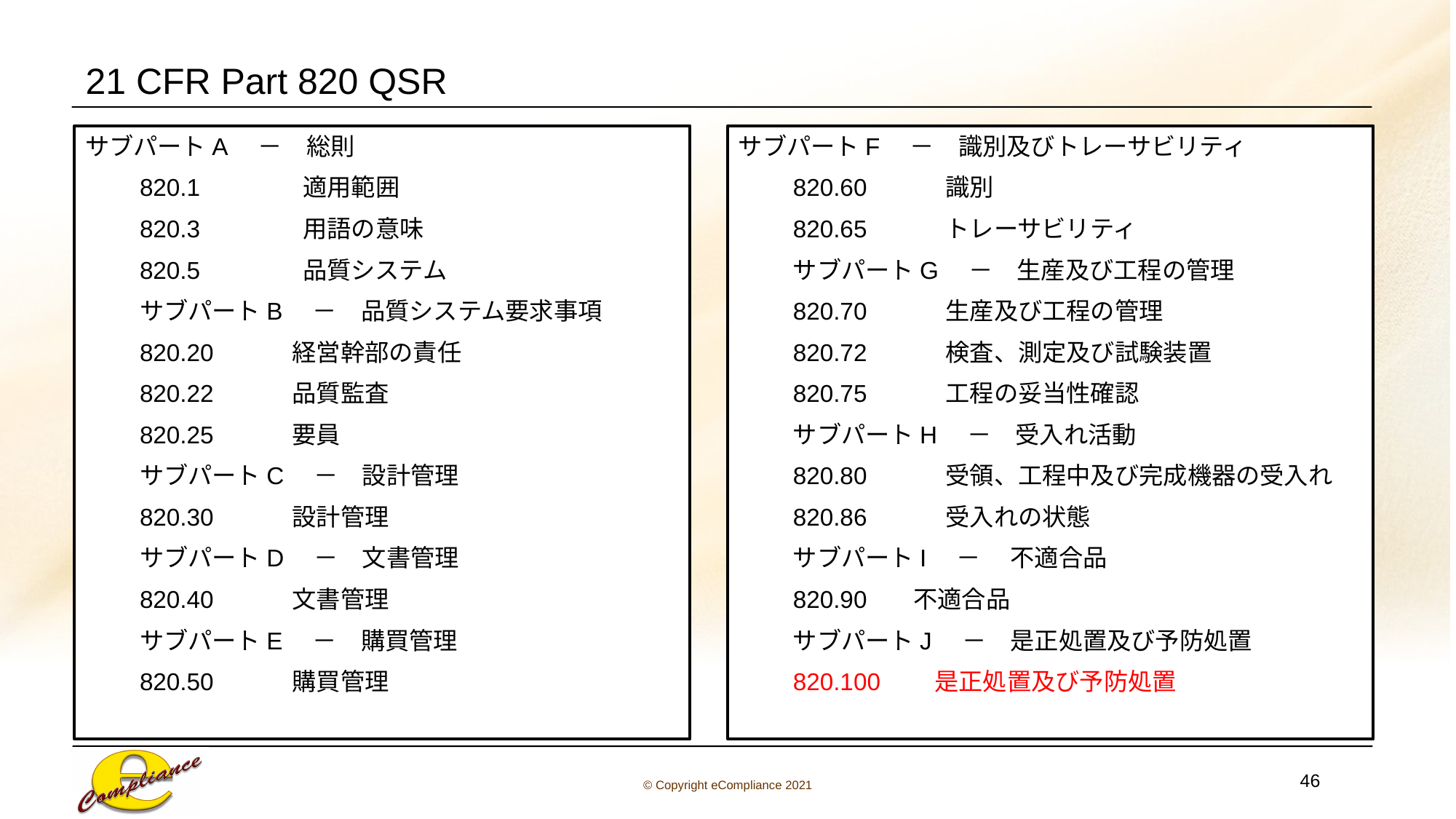

21 CFR Part 820 QSR
サブパートA　－　総則
820.1　　　　適用範囲
820.3　　　　用語の意味
820.5　　　　品質システム
サブパートB　－　品質システム要求事項
820.20　　　経営幹部の責任
820.22　　　品質監査
820.25　　　要員
サブパートC　－　設計管理
820.30　　　設計管理
サブパートD　－　文書管理
820.40　　　文書管理
サブパートE　－　購買管理
820.50　　　購買管理
サブパートF　－　識別及びトレーサビリティ
820.60　　　識別
820.65　　　トレーサビリティ
サブパートG　－　生産及び工程の管理
820.70　　　生産及び工程の管理
820.72　　　検査、測定及び試験装置
820.75　　　工程の妥当性確認
サブパートH　－　受入れ活動
820.80　　　受領、工程中及び完成機器の受入れ
820.86　　　受入れの状態
サブパートI　－　 不適合品
820.90      不適合品
サブパートJ　－　是正処置及び予防処置
820.100　　是正処置及び予防処置